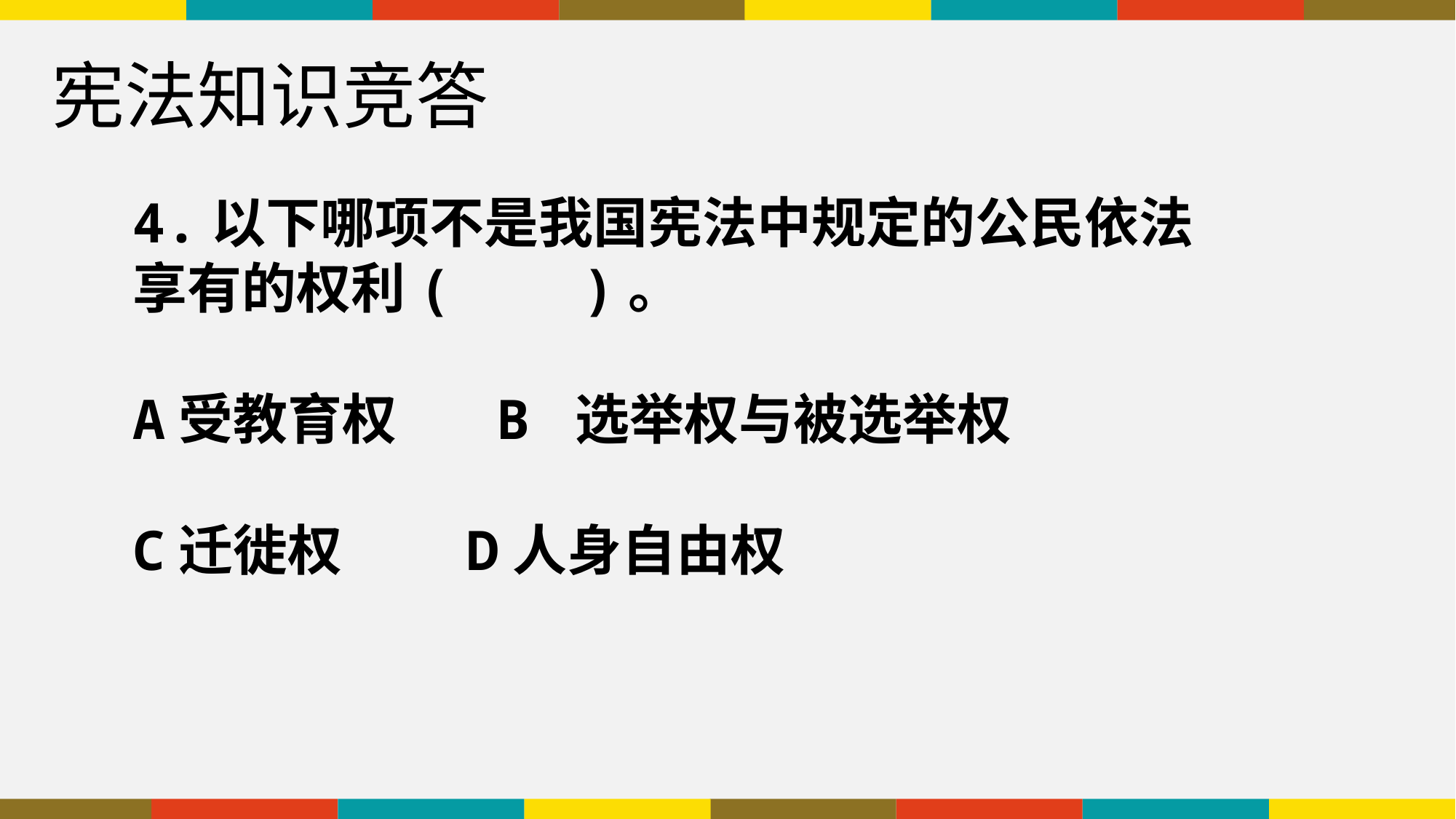

宪法知识竞答

4.以下哪项不是我国宪法中规定的公民依法享有的权利(    )。

A受教育权       B 选举权与被选举权

C迁徙权         D人身自由权